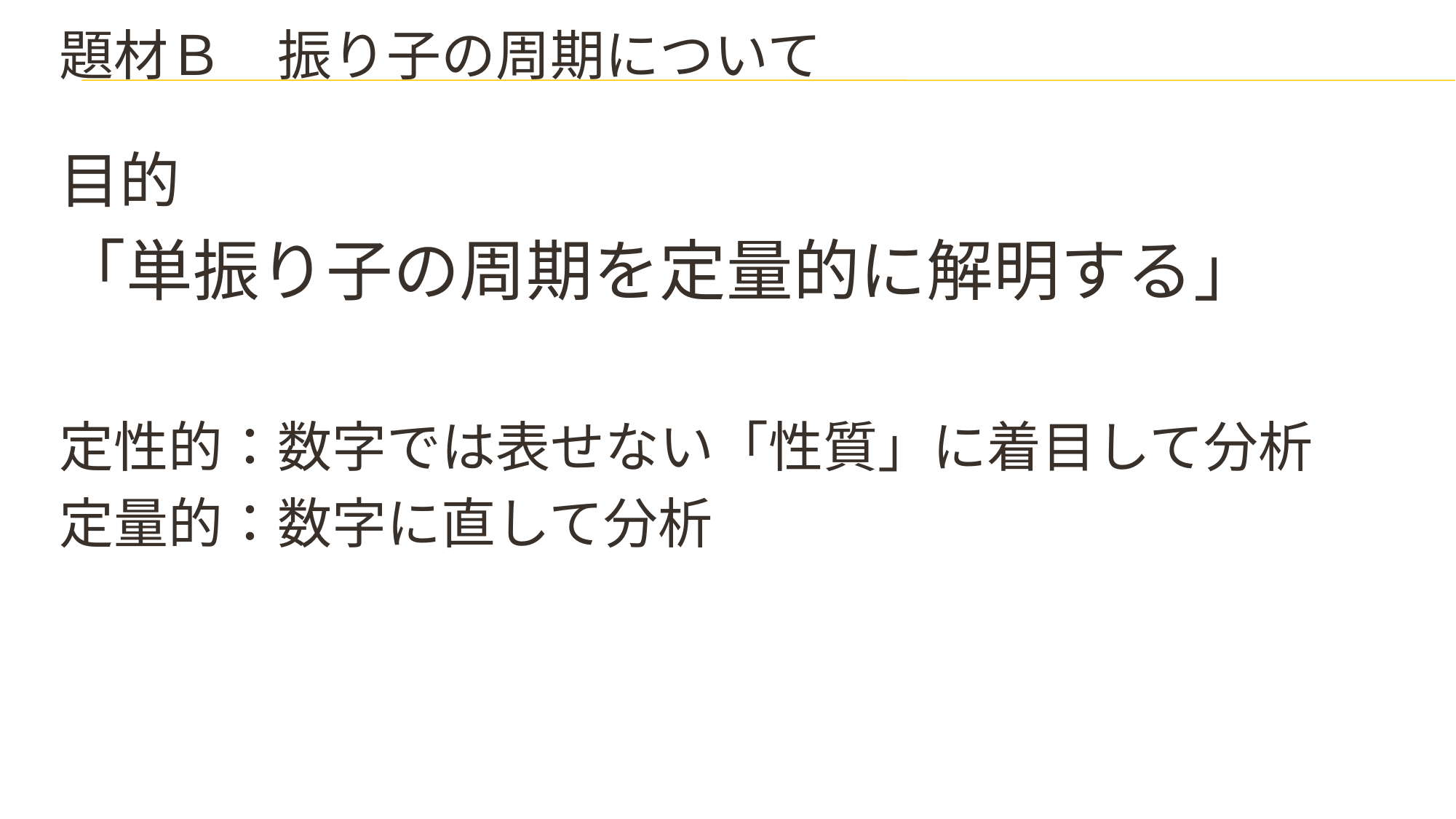

# 題材Ｂ　振り子の周期について
目的
「単振り子の周期を定量的に解明する」

定性的：数字では表せない「性質」に着目して分析
定量的：数字に直して分析